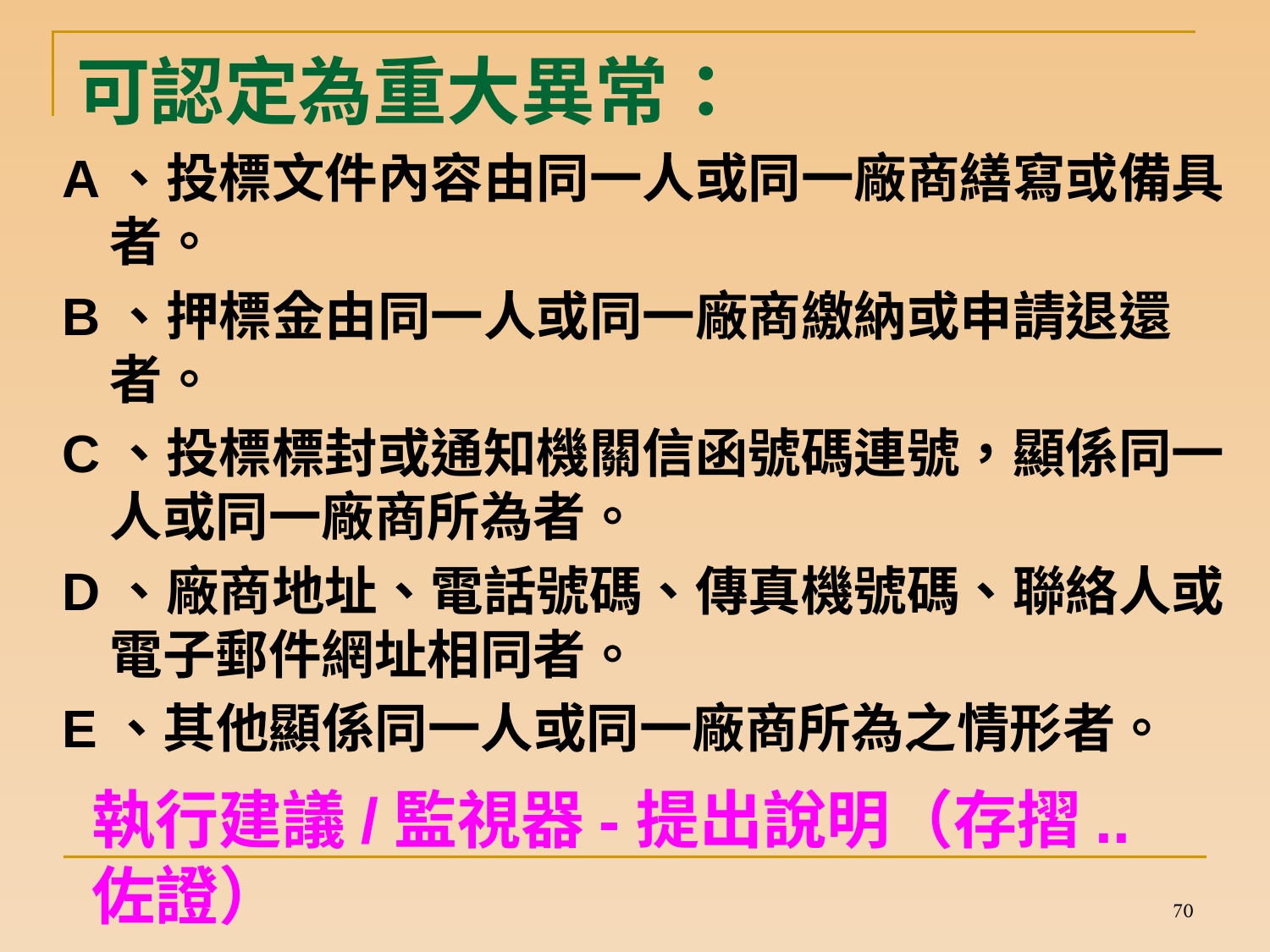

# 可認定為重大異常：
A、投標文件內容由同一人或同一廠商繕寫或備具者。
B、押標金由同一人或同一廠商繳納或申請退還者。
C、投標標封或通知機關信函號碼連號，顯係同一人或同一廠商所為者。
D、廠商地址、電話號碼、傳真機號碼、聯絡人或電子郵件網址相同者。
E、其他顯係同一人或同一廠商所為之情形者。
執行建議/監視器-提出說明（存摺..佐證）
70